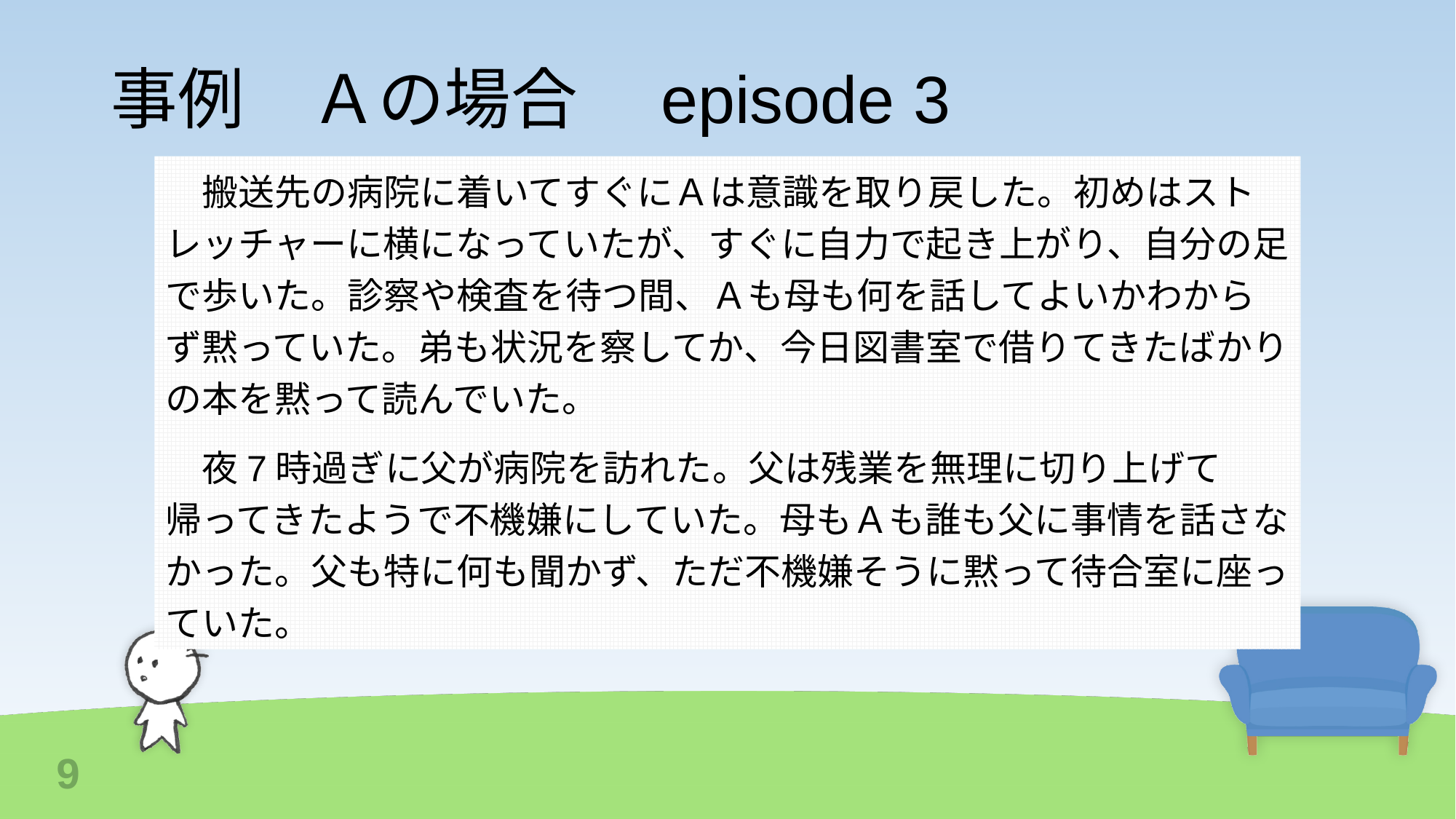

# 事例　Ａの場合　episode 3
　搬送先の病院に着いてすぐにＡは意識を取り戻した。初めはストレッチャーに横になっていたが、すぐに自力で起き上がり、自分の足で歩いた。診察や検査を待つ間、Ａも母も何を話してよいかわからず黙っていた。弟も状況を察してか、今日図書室で借りてきたばかりの本を黙って読んでいた。
　夜7時過ぎに父が病院を訪れた。父は残業を無理に切り上げて帰ってきたようで不機嫌にしていた。母もＡも誰も父に事情を話さなかった。父も特に何も聞かず、ただ不機嫌そうに黙って待合室に座っていた。
9